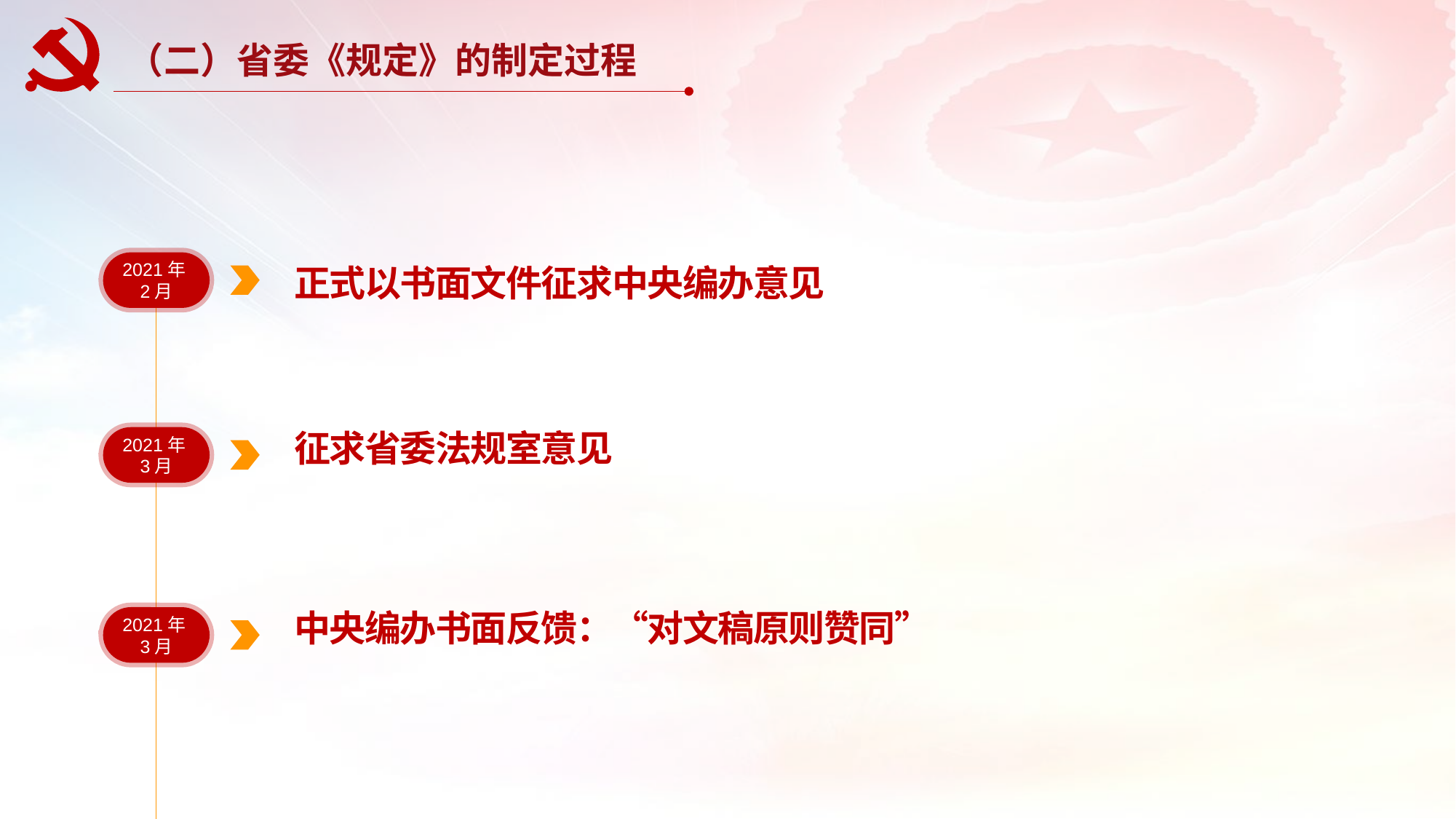

（二）省委《规定》的制定过程
正式以书面文件征求中央编办意见
2021年2月

2021年3月
征求省委法规室意见

2021年3月
中央编办书面反馈：“对文稿原则赞同”